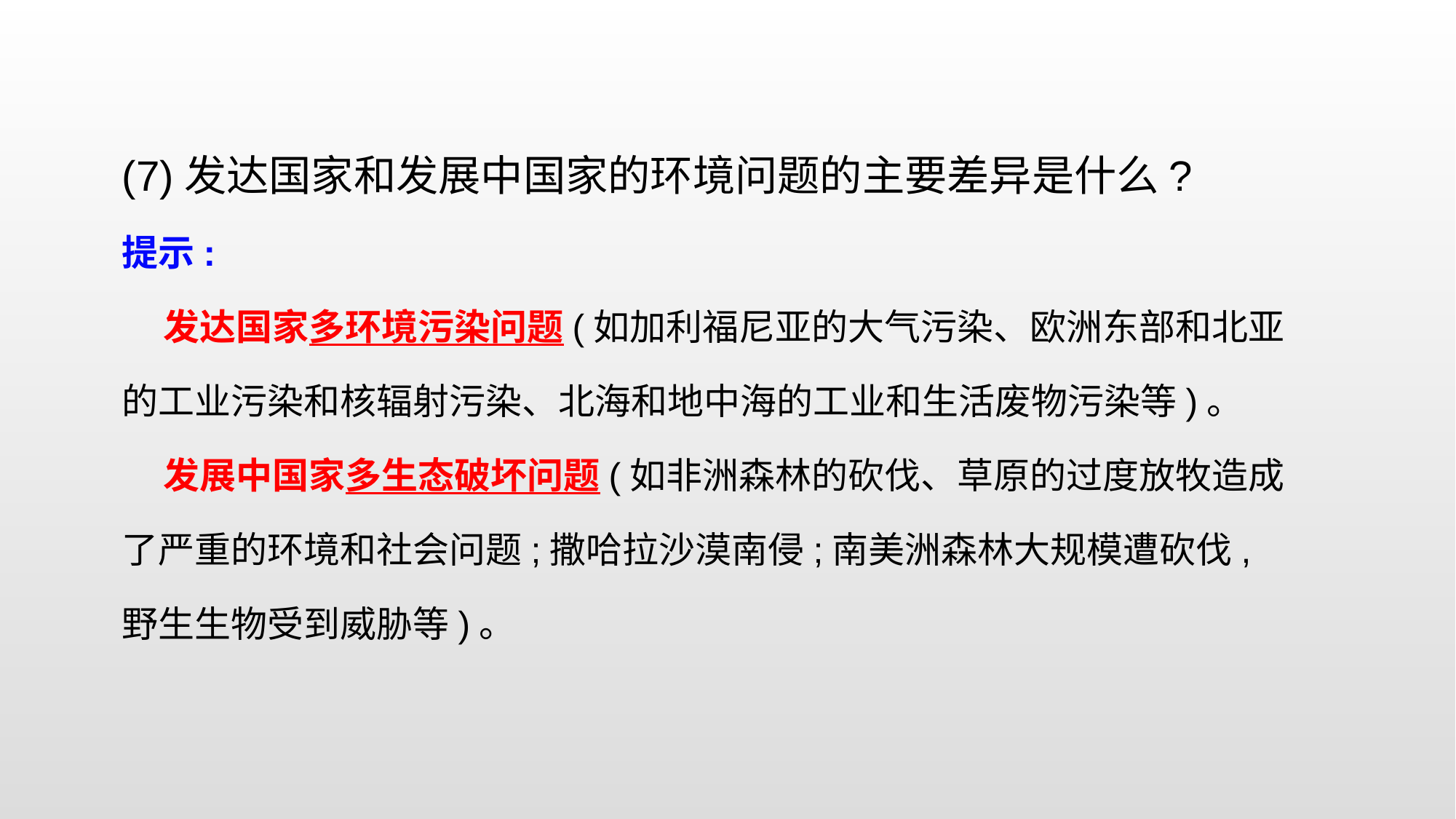

(7)发达国家和发展中国家的环境问题的主要差异是什么?
提示:
    发达国家多环境污染问题(如加利福尼亚的大气污染、欧洲东部和北亚的工业污染和核辐射污染、北海和地中海的工业和生活废物污染等)。
    发展中国家多生态破坏问题(如非洲森林的砍伐、草原的过度放牧造成了严重的环境和社会问题;撒哈拉沙漠南侵;南美洲森林大规模遭砍伐,野生生物受到威胁等)。